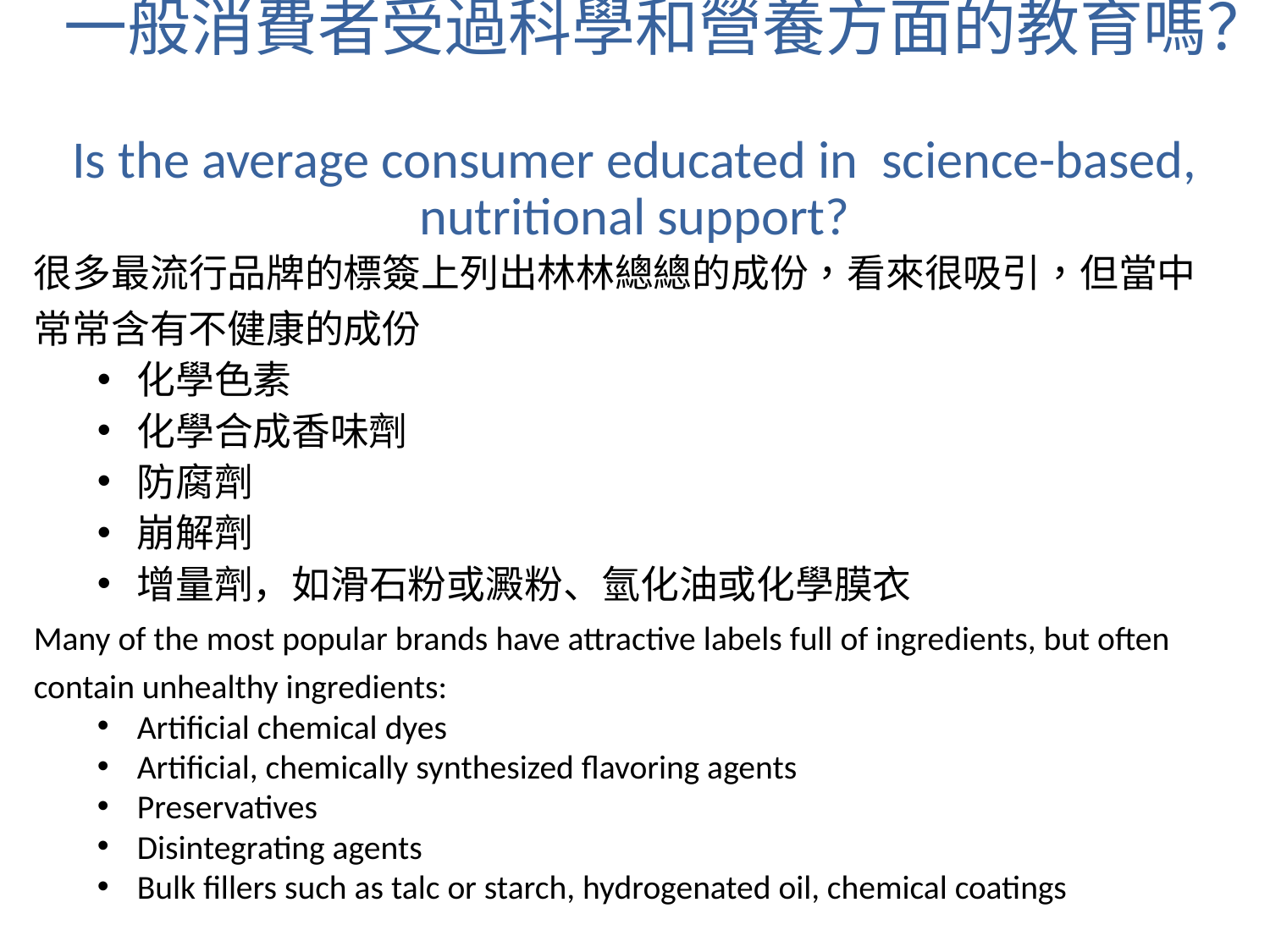

# 一般消費者受過科學和營養方面的教育嗎？ Is the average consumer educated in  science-based, nutritional support?
很多最流行品牌的標簽上列出林林總總的成份，看來很吸引，但當中常常含有不健康的成份
化學色素
化學合成香味劑
防腐劑
崩解劑
增量劑，如滑石粉或澱粉、氫化油或化學膜衣

Many of the most popular brands have attractive labels full of ingredients, but often contain unhealthy ingredients:
Artificial chemical dyes
Artificial, chemically synthesized flavoring agents
Preservatives
Disintegrating agents
Bulk fillers such as talc or starch, hydrogenated oil, chemical coatings